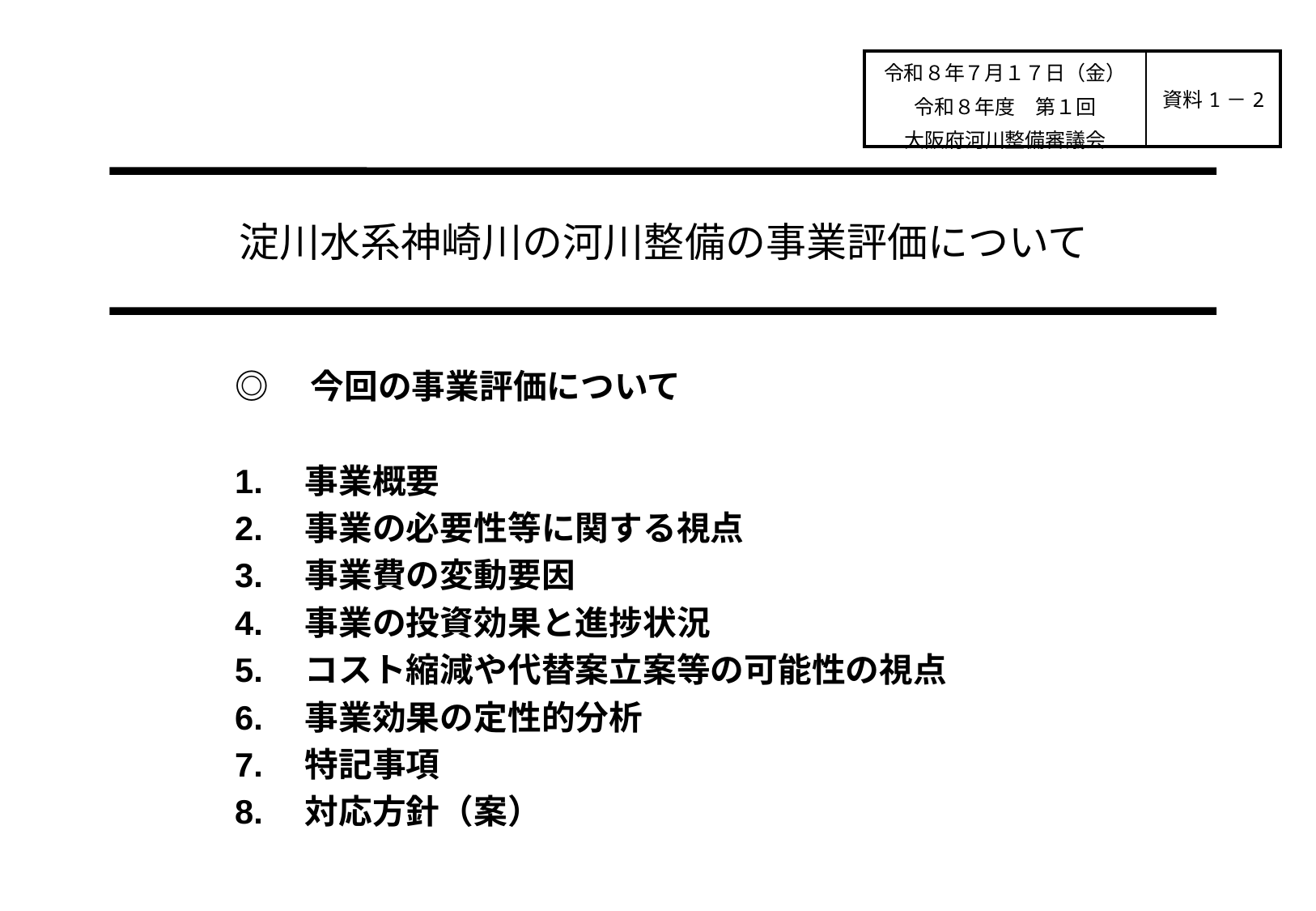

| 令和８年７月１７日（金） 令和８年度　第１回 大阪府河川整備審議会 | 資料1－2 |
| --- | --- |

# 淀川水系神崎川の河川整備の事業評価について

◎　今回の事業評価について

1.　事業概要
2.　事業の必要性等に関する視点
3.　事業費の変動要因
4.　事業の投資効果と進捗状況
5.　コスト縮減や代替案立案等の可能性の視点
6.　事業効果の定性的分析
7.　特記事項
8.　対応方針（案）